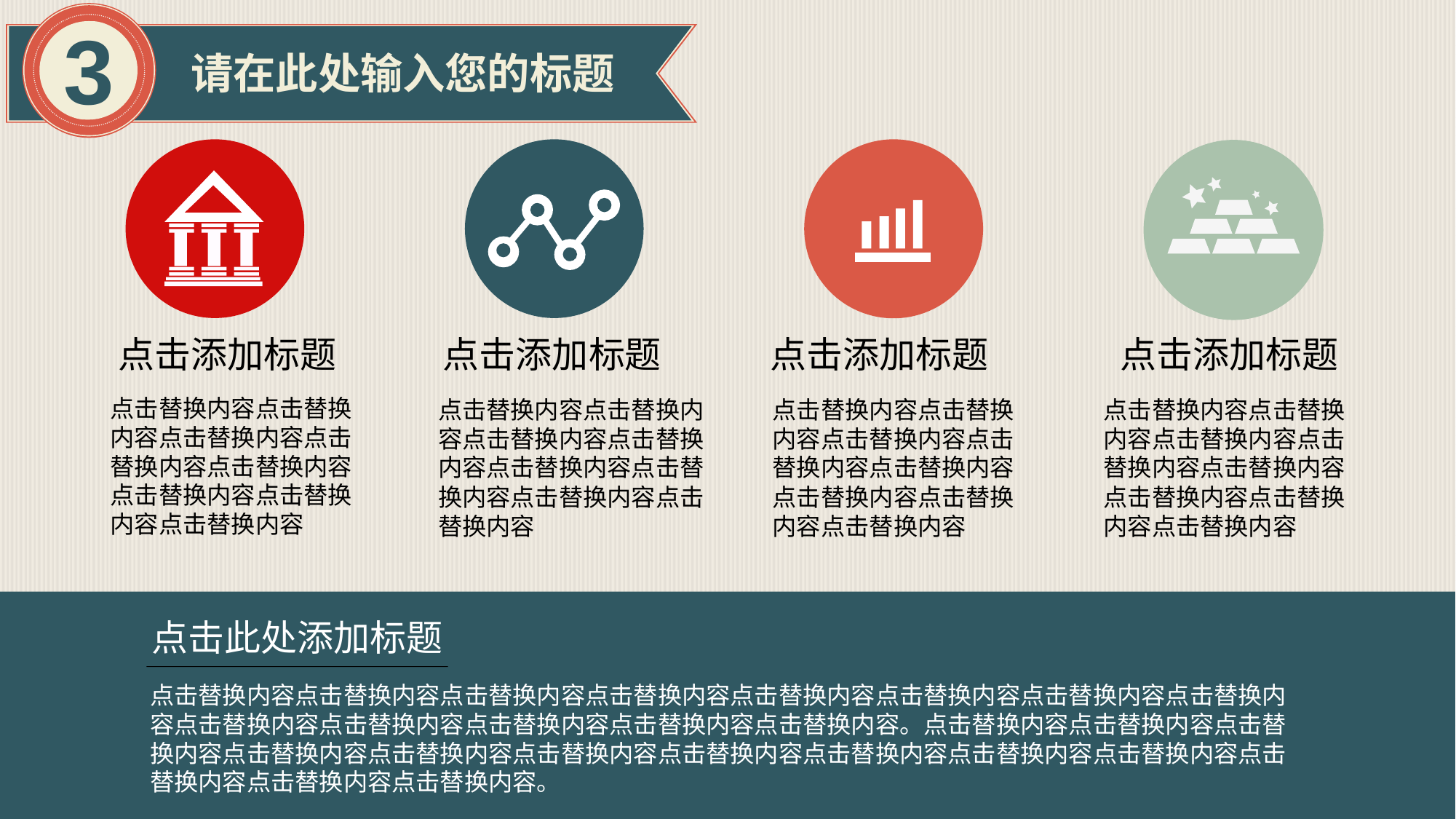

3

请在此处输入您的标题

点击添加标题
点击添加标题
点击添加标题
点击添加标题
点击替换内容点击替换内容点击替换内容点击替换内容点击替换内容点击替换内容点击替换内容点击替换内容
点击替换内容点击替换内容点击替换内容点击替换内容点击替换内容点击替换内容点击替换内容点击替换内容
点击替换内容点击替换内容点击替换内容点击替换内容点击替换内容点击替换内容点击替换内容点击替换内容
点击替换内容点击替换内容点击替换内容点击替换内容点击替换内容点击替换内容点击替换内容点击替换内容

点击此处添加标题

点击替换内容点击替换内容点击替换内容点击替换内容点击替换内容点击替换内容点击替换内容点击替换内容点击替换内容点击替换内容点击替换内容点击替换内容点击替换内容。点击替换内容点击替换内容点击替换内容点击替换内容点击替换内容点击替换内容点击替换内容点击替换内容点击替换内容点击替换内容点击替换内容点击替换内容点击替换内容。